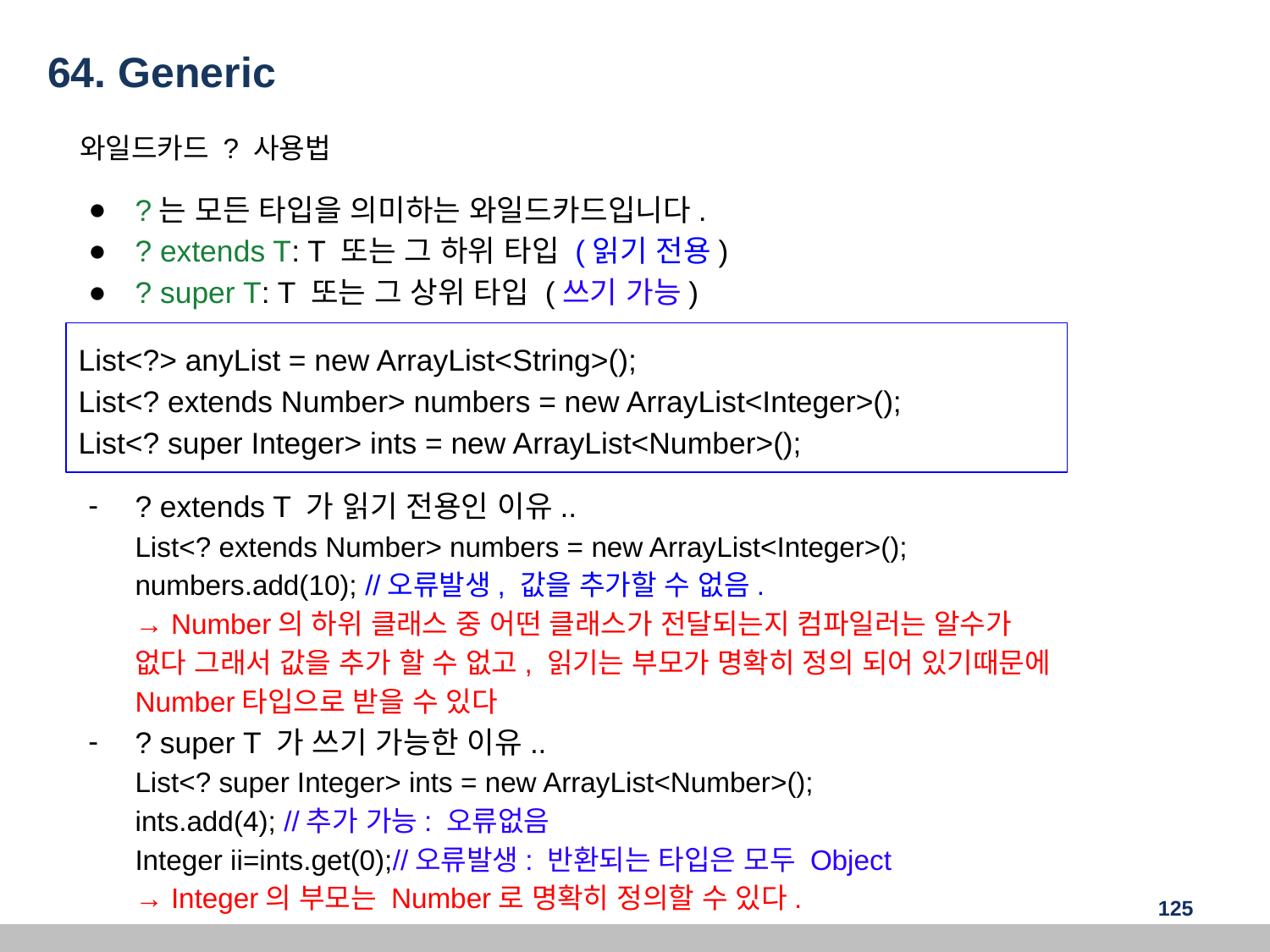

64. Generic
 와일드카드 ? 사용법
?는 모든 타입을 의미하는 와일드카드입니다.
? extends T: T 또는 그 하위 타입 (읽기 전용)
? super T: T 또는 그 상위 타입 (쓰기 가능)
List<?> anyList = new ArrayList<String>();
List<? extends Number> numbers = new ArrayList<Integer>();
List<? super Integer> ints = new ArrayList<Number>();
? extends T 가 읽기 전용인 이유..
List<? extends Number> numbers = new ArrayList<Integer>();
numbers.add(10); //오류발생, 값을 추가할 수 없음.
→ Number의 하위 클래스 중 어떤 클래스가 전달되는지 컴파일러는 알수가 없다 그래서 값을 추가 할 수 없고, 읽기는 부모가 명확히 정의 되어 있기때문에 Number타입으로 받을 수 있다
? super T 가 쓰기 가능한 이유..
List<? super Integer> ints = new ArrayList<Number>();
ints.add(4); //추가 가능: 오류없음
Integer ii=ints.get(0);//오류발생: 반환되는 타입은 모두 Object
→ Integer의 부모는 Number로 명확히 정의할 수 있다.
125